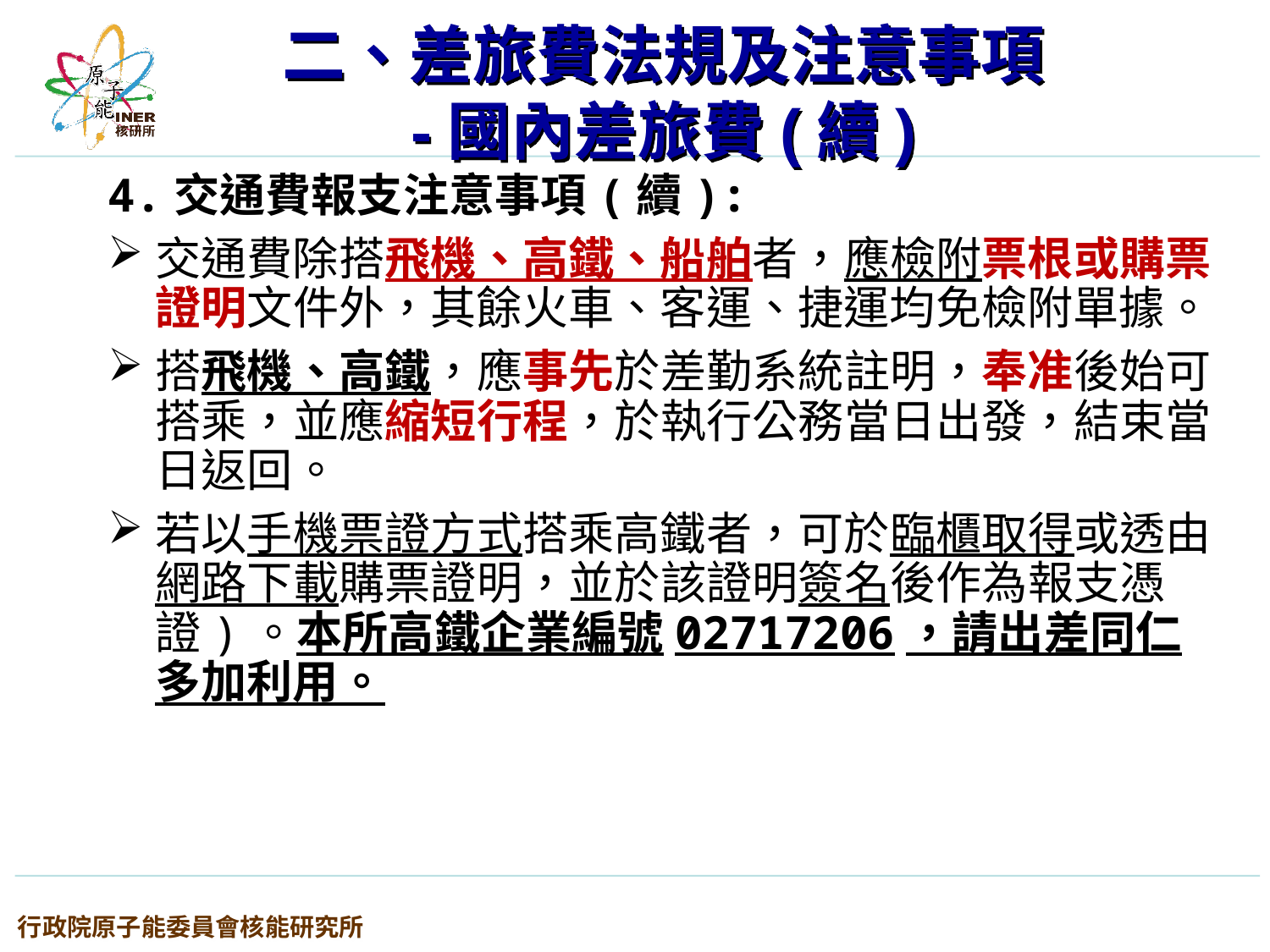

二、差旅費法規及注意事項
-國內差旅費(續)
4.交通費報支注意事項(續):
交通費除搭飛機、高鐵、船舶者，應檢附票根或購票證明文件外，其餘火車、客運、捷運均免檢附單據。
搭飛機、高鐵，應事先於差勤系統註明，奉准後始可搭乘，並應縮短行程，於執行公務當日出發，結束當日返回。
若以手機票證方式搭乘高鐵者，可於臨櫃取得或透由網路下載購票證明，並於該證明簽名後作為報支憑證)。本所高鐵企業編號02717206，請出差同仁多加利用。